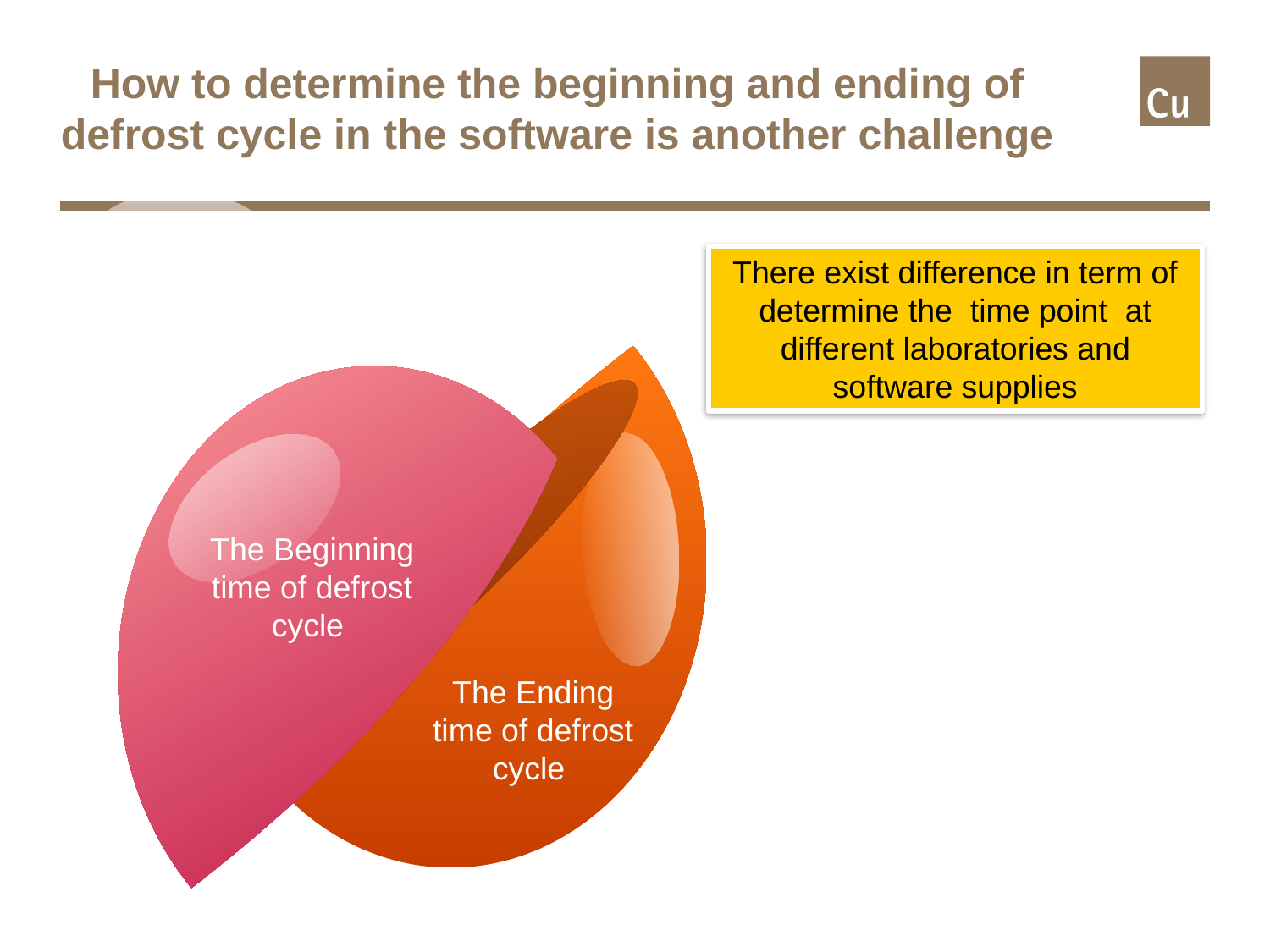

# How to determine the beginning and ending of defrost cycle in the software is another challenge

There exist difference in term of determine the  time point  at different laboratories and software supplies

The Ending time of defrost cycle

点击添加文本
text2
The Beginning time of defrost cycle
text2